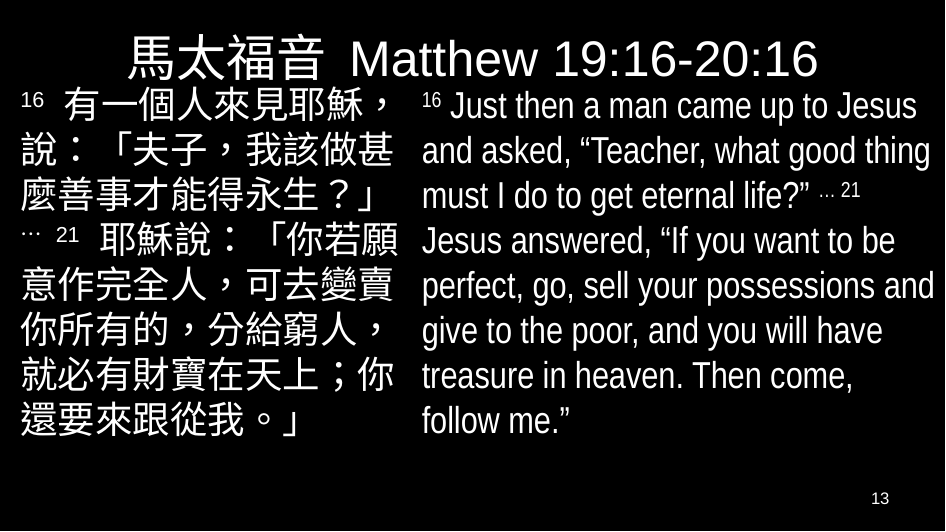

# 馬太福音 Matthew 19:16-20:16
16 有一個人來見耶穌，說：「夫子，我該做甚麼善事才能得永生？」… 21 耶穌說：「你若願意作完全人，可去變賣你所有的，分給窮人，就必有財寶在天上；你還要來跟從我。」
16 Just then a man came up to Jesus and asked, “Teacher, what good thing must I do to get eternal life?” … 21 Jesus answered, “If you want to be perfect, go, sell your possessions and give to the poor, and you will have treasure in heaven. Then come, follow me.”

13